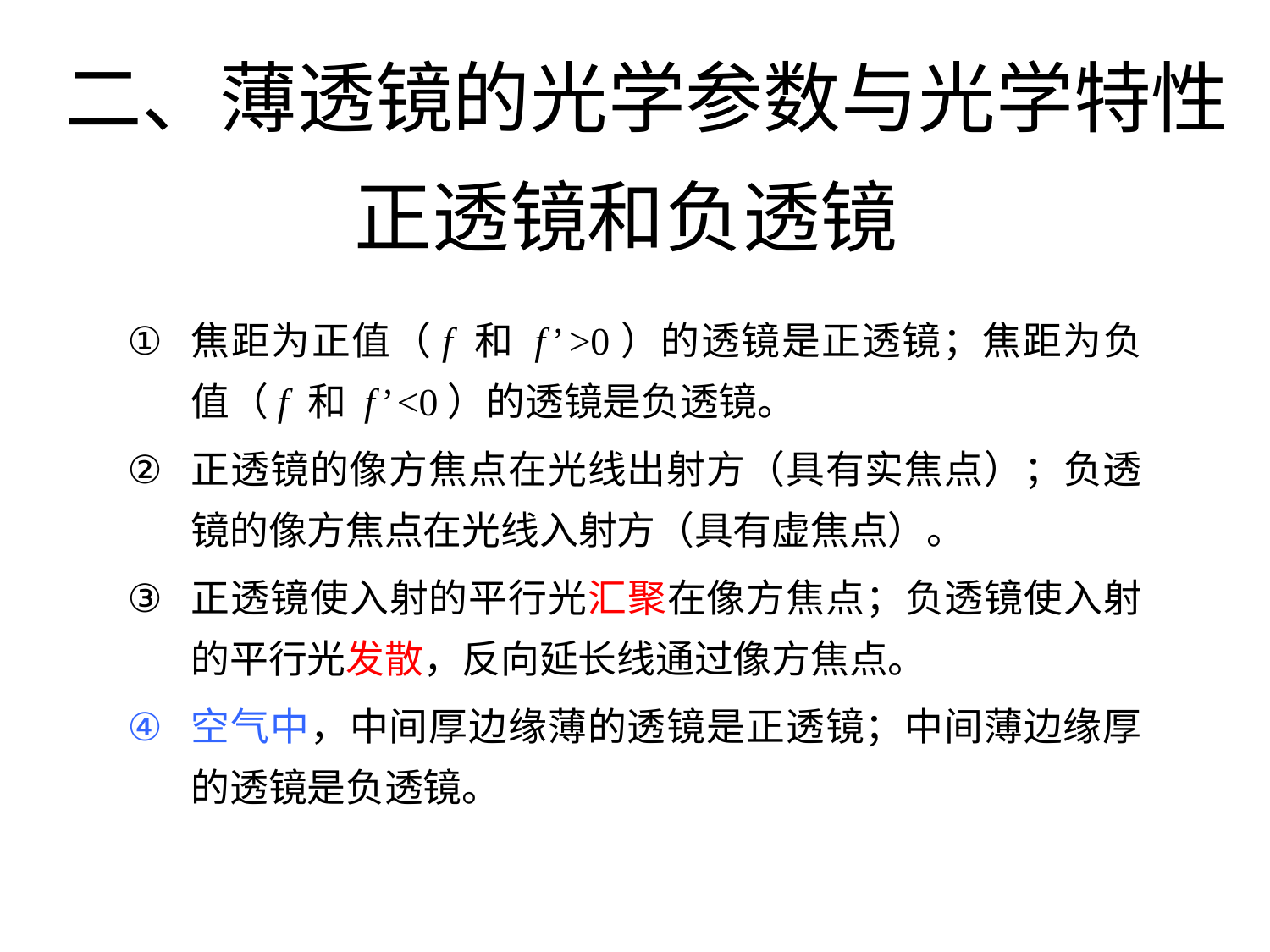

# 二、薄透镜的光学参数与光学特性
正透镜和负透镜
焦距为正值（f 和 f’ >0）的透镜是正透镜；焦距为负值（f 和 f’ <0）的透镜是负透镜。
正透镜的像方焦点在光线出射方（具有实焦点）；负透镜的像方焦点在光线入射方（具有虚焦点）。
正透镜使入射的平行光汇聚在像方焦点；负透镜使入射的平行光发散，反向延长线通过像方焦点。
空气中，中间厚边缘薄的透镜是正透镜；中间薄边缘厚的透镜是负透镜。